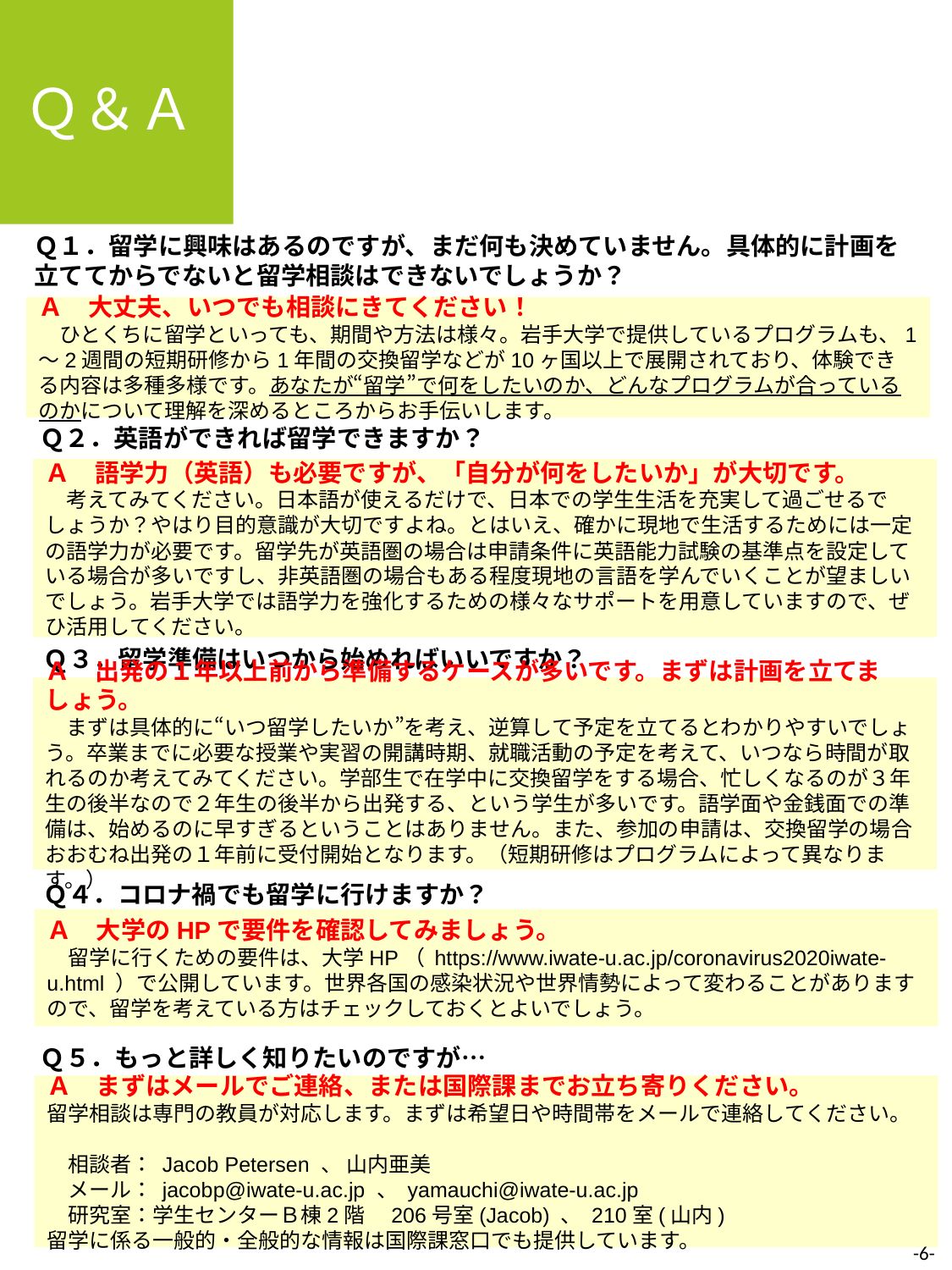

Ｑ＆Ａ
Ｑ１．留学に興味はあるのですが、まだ何も決めていません。具体的に計画を立ててからでないと留学相談はできないでしょうか？
Ａ　大丈夫、いつでも相談にきてください！
　ひとくちに留学といっても、期間や方法は様々。岩手大学で提供しているプログラムも、1～2週間の短期研修から1年間の交換留学などが10ヶ国以上で展開されており、体験できる内容は多種多様です。あなたが“留学”で何をしたいのか、どんなプログラムが合っているのかについて理解を深めるところからお手伝いします。
Ｑ２．英語ができれば留学できますか？
Ａ　語学力（英語）も必要ですが、「自分が何をしたいか」が大切です。
　考えてみてください。日本語が使えるだけで、日本での学生生活を充実して過ごせるでしょうか？やはり目的意識が大切ですよね。とはいえ、確かに現地で生活するためには一定の語学力が必要です。留学先が英語圏の場合は申請条件に英語能力試験の基準点を設定している場合が多いですし、非英語圏の場合もある程度現地の言語を学んでいくことが望ましいでしょう。岩手大学では語学力を強化するための様々なサポートを用意していますので、ぜひ活用してください。
Ｑ３．留学準備はいつから始めればいいですか？
Ａ　出発の１年以上前から準備するケースが多いです。まずは計画を立てましょう。
　まずは具体的に“いつ留学したいか”を考え、逆算して予定を立てるとわかりやすいでしょう。卒業までに必要な授業や実習の開講時期、就職活動の予定を考えて、いつなら時間が取れるのか考えてみてください。学部生で在学中に交換留学をする場合、忙しくなるのが３年生の後半なので２年生の後半から出発する、という学生が多いです。語学面や金銭面での準備は、始めるのに早すぎるということはありません。また、参加の申請は、交換留学の場合おおむね出発の１年前に受付開始となります。（短期研修はプログラムによって異なります。）
Ｑ４．コロナ禍でも留学に行けますか？
Ａ　大学のHPで要件を確認してみましょう。
　留学に行くための要件は、大学HP（ https://www.iwate-u.ac.jp/coronavirus2020iwate-u.html ）で公開しています。世界各国の感染状況や世界情勢によって変わることがありますので、留学を考えている方はチェックしておくとよいでしょう。
Ｑ５．もっと詳しく知りたいのですが…
Ａ　まずはメールでご連絡、または国際課までお立ち寄りください。
留学相談は専門の教員が対応します。まずは希望日や時間帯をメールで連絡してください。
　相談者： Jacob Petersen 、 山内亜美
　メール： jacobp@iwate-u.ac.jp 、 yamauchi@iwate-u.ac.jp
　研究室：学生センターＢ棟2階　206号室(Jacob) 、 210室(山内)
留学に係る一般的・全般的な情報は国際課窓口でも提供しています。
-6-